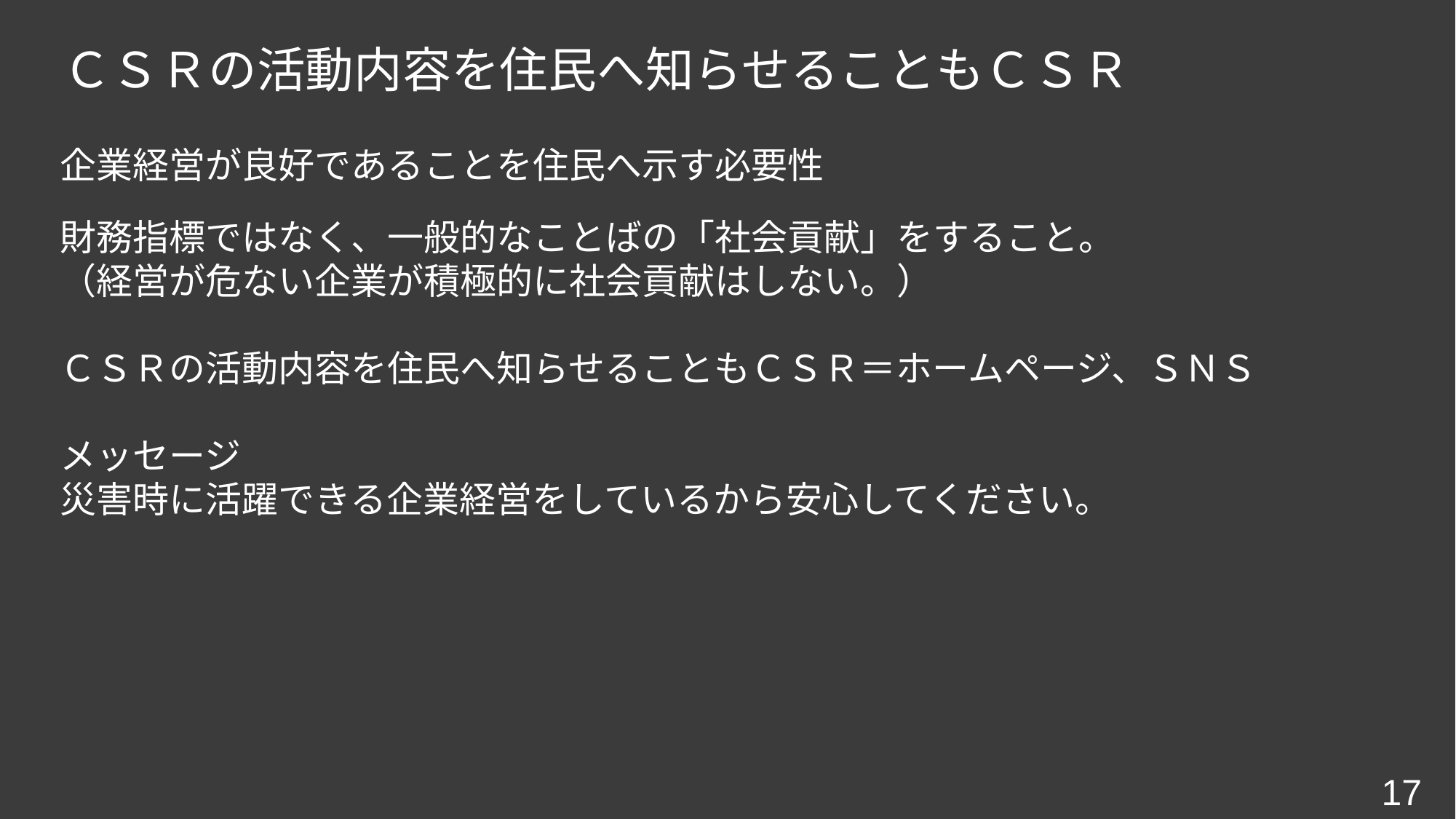

# ＣＳＲの活動内容を住民へ知らせることもＣＳＲ
企業経営が良好であることを住民へ示す必要性

財務指標ではなく、一般的なことばの「社会貢献」をすること。
（経営が危ない企業が積極的に社会貢献はしない。）

ＣＳＲの活動内容を住民へ知らせることもＣＳＲ＝ホームページ、ＳＮＳ

メッセージ
災害時に活躍できる企業経営をしているから安心してください。
17